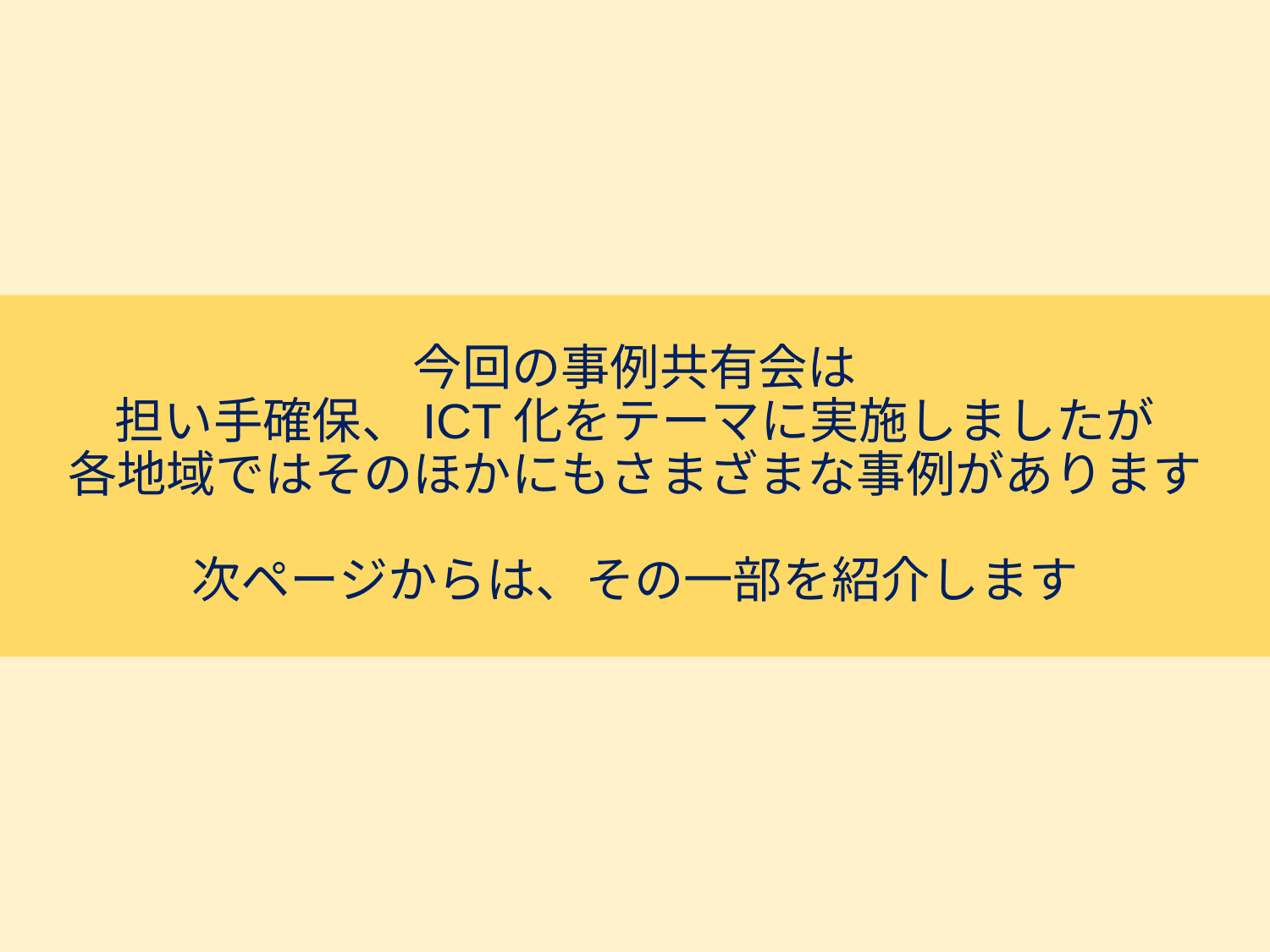

今回の事例共有会は
担い手確保、ICT化をテーマに実施しましたが
各地域ではそのほかにもさまざまな事例があります

次ページからは、その一部を紹介します